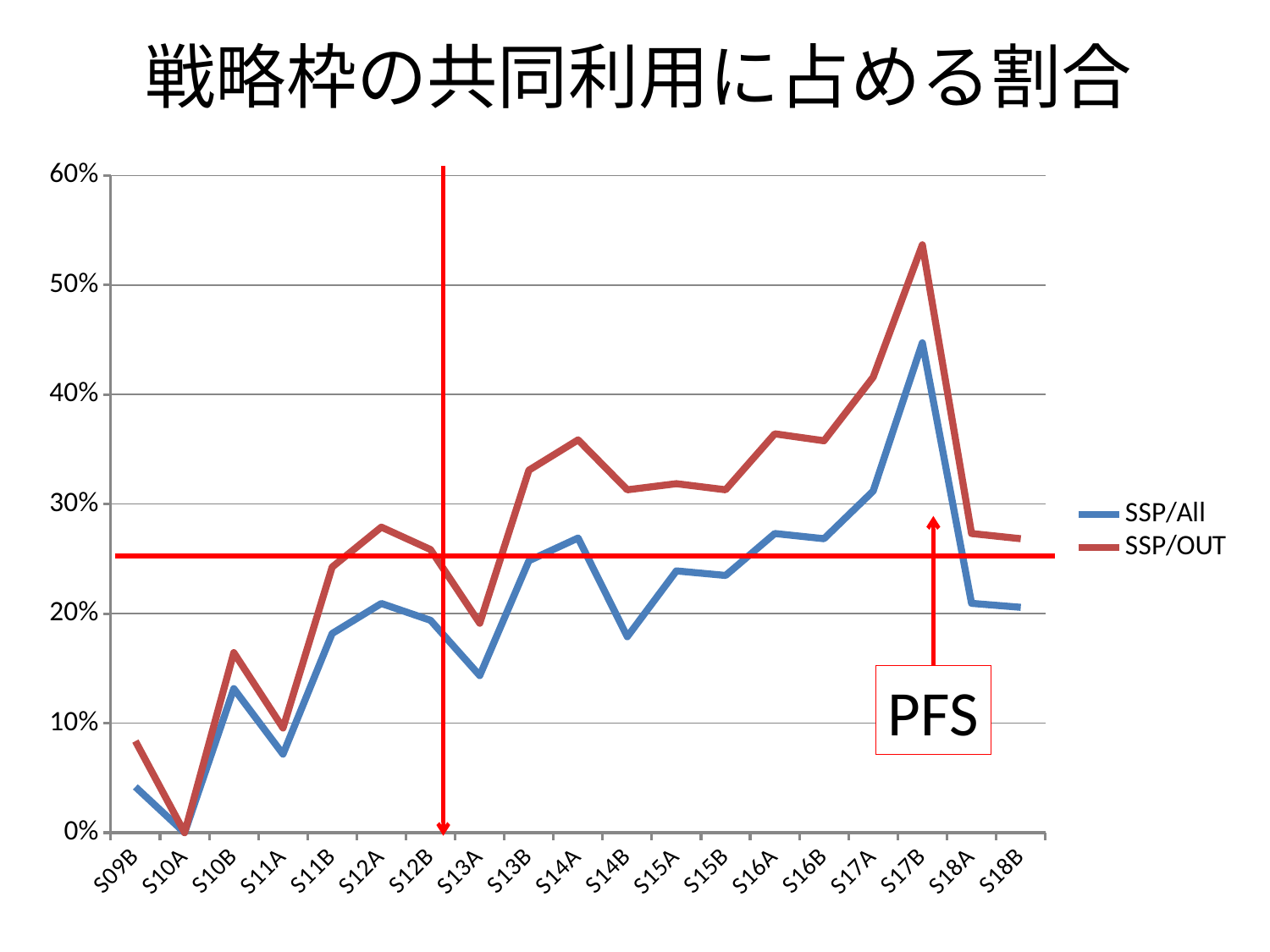

戦略枠の共同利用に占める割合

### Chart

| Category |  |  |
|---|---|---|
| S09B | 0.04180602006688963 | 0.08361204013377926 |
| S10A | 0.0 | 0.0 |
| S10B | 0.13149243918474687 | 0.1643655489809336 |
| S11A | 0.0716674629718108 | 0.09555661729574773 |
| S11B | 0.18181818181818182 | 0.24242424242424243 |
| S12A | 0.2092138630600169 | 0.2789518174133559 |
| S12B | 0.19384615384615383 | 0.25846153846153846 |
| S13A | 0.14337733272644515 | 0.19116977696859352 |
| S13B | 0.24821109123434706 | 0.33094812164579607 |
| S14A | 0.26897089397089397 | 0.3586278586278586 |
| S14B | 0.17889087656529518 | 0.31305903398926654 |
| S15A | 0.2389622212107419 | 0.31861629494765586 |
| S15B | 0.23479427549194992 | 0.31305903398926654 |
| S16A | 0.27309968138370505 | 0.36413290851160673 |
| S16B | 0.26833631484794274 | 0.35778175313059035 |
| S17A | 0.31185031185031187 | 0.41580041580041577 |
| S17B | 0.4472271914132379 | 0.5366726296958855 |
| S18A | 0.20937642239417387 | 0.27309968138370505 |
| S18B | 0.20572450805008946 | 0.26833631484794274 |
PFS